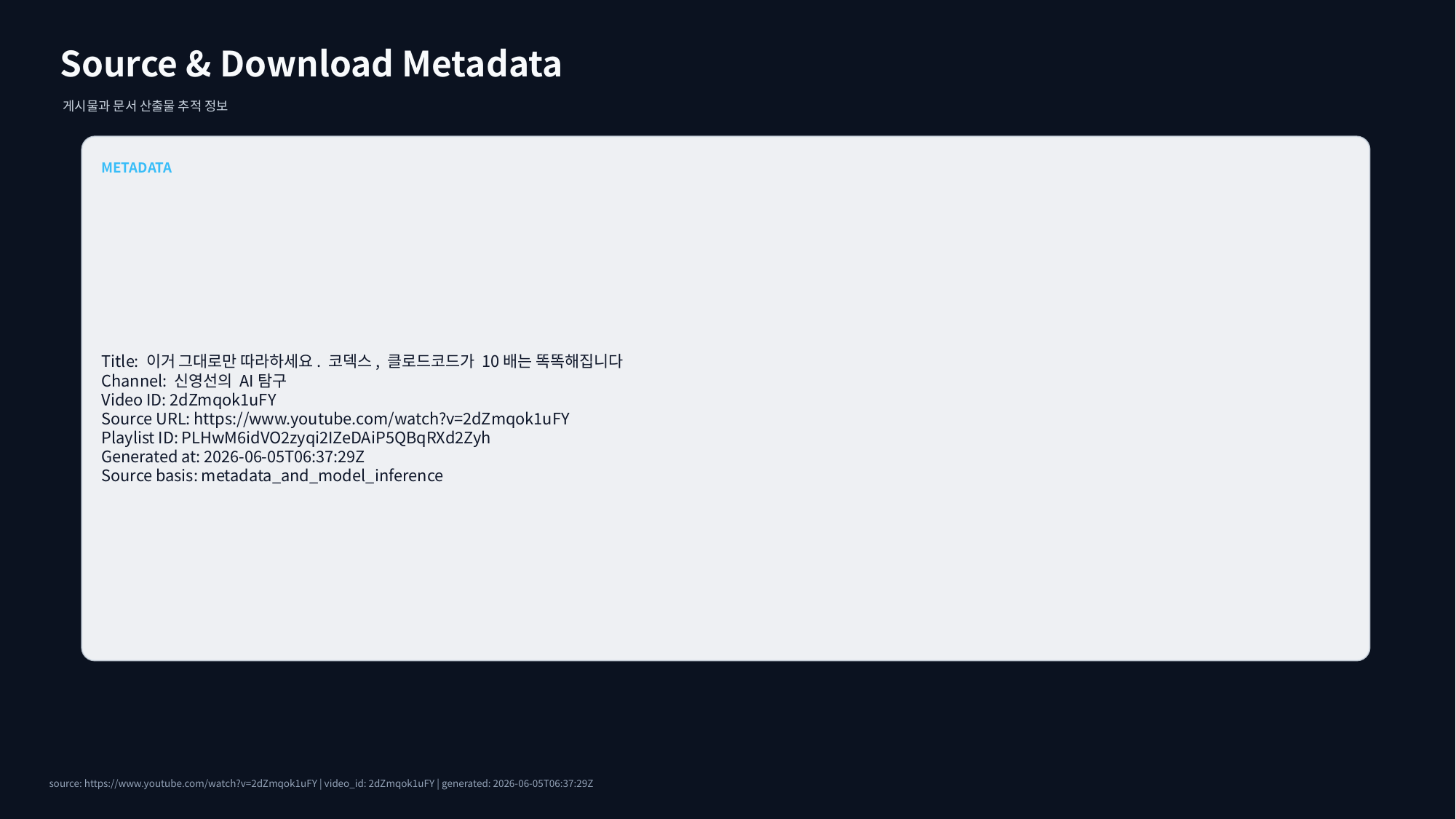

Source & Download Metadata
게시물과 문서 산출물 추적 정보

METADATA
Title: 이거 그대로만 따라하세요. 코덱스, 클로드코드가 10배는 똑똑해집니다
Channel: 신영선의 AI탐구
Video ID: 2dZmqok1uFY
Source URL: https://www.youtube.com/watch?v=2dZmqok1uFY
Playlist ID: PLHwM6idVO2zyqi2IZeDAiP5QBqRXd2Zyh
Generated at: 2026-06-05T06:37:29Z
Source basis: metadata_and_model_inference
source: https://www.youtube.com/watch?v=2dZmqok1uFY | video_id: 2dZmqok1uFY | generated: 2026-06-05T06:37:29Z